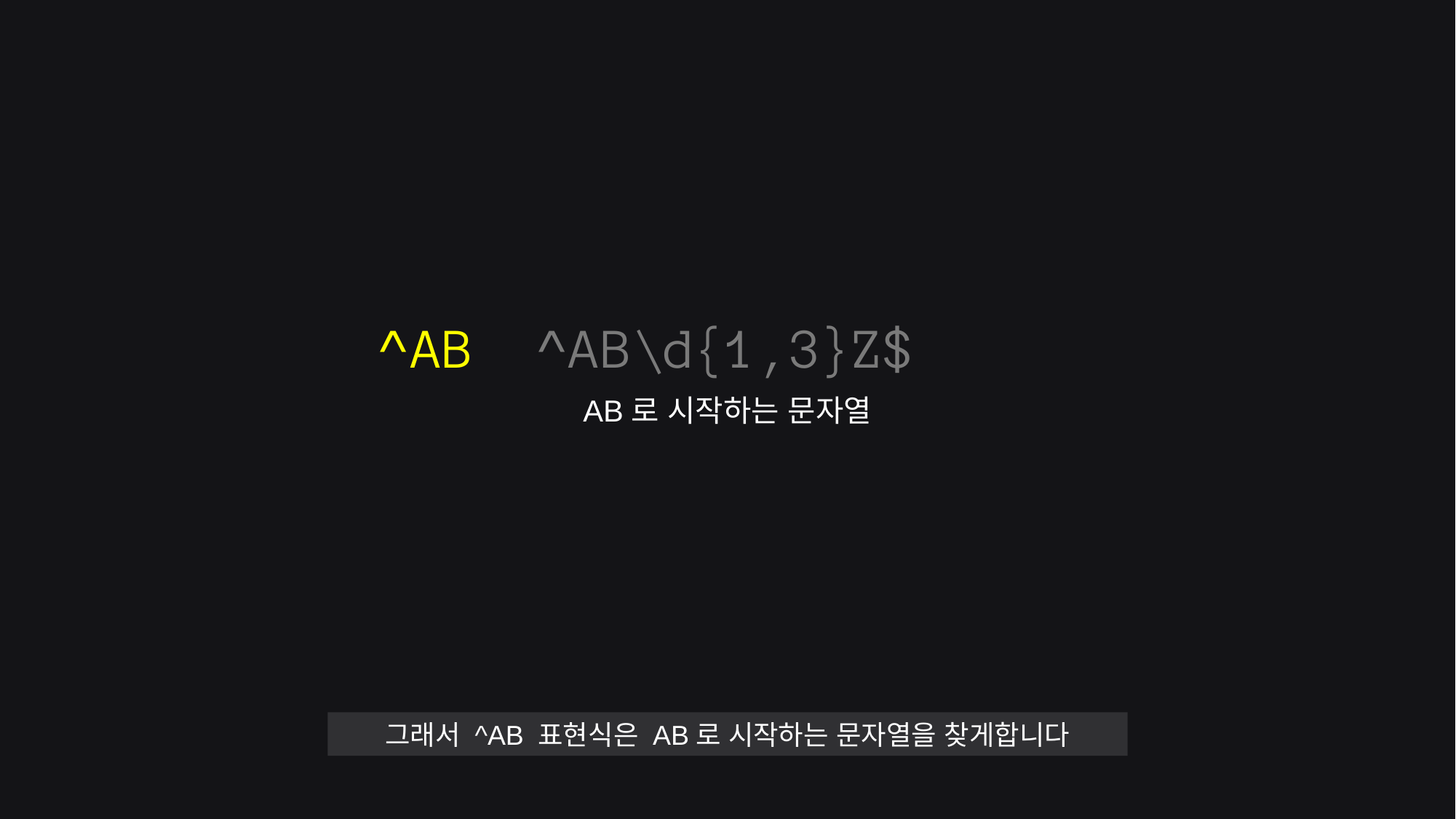

AB로 시작하는 문자열
^AB
^AB\d{1,3}Z$
그래서 ^AB 표현식은 AB로 시작하는 문자열을 찾게합니다